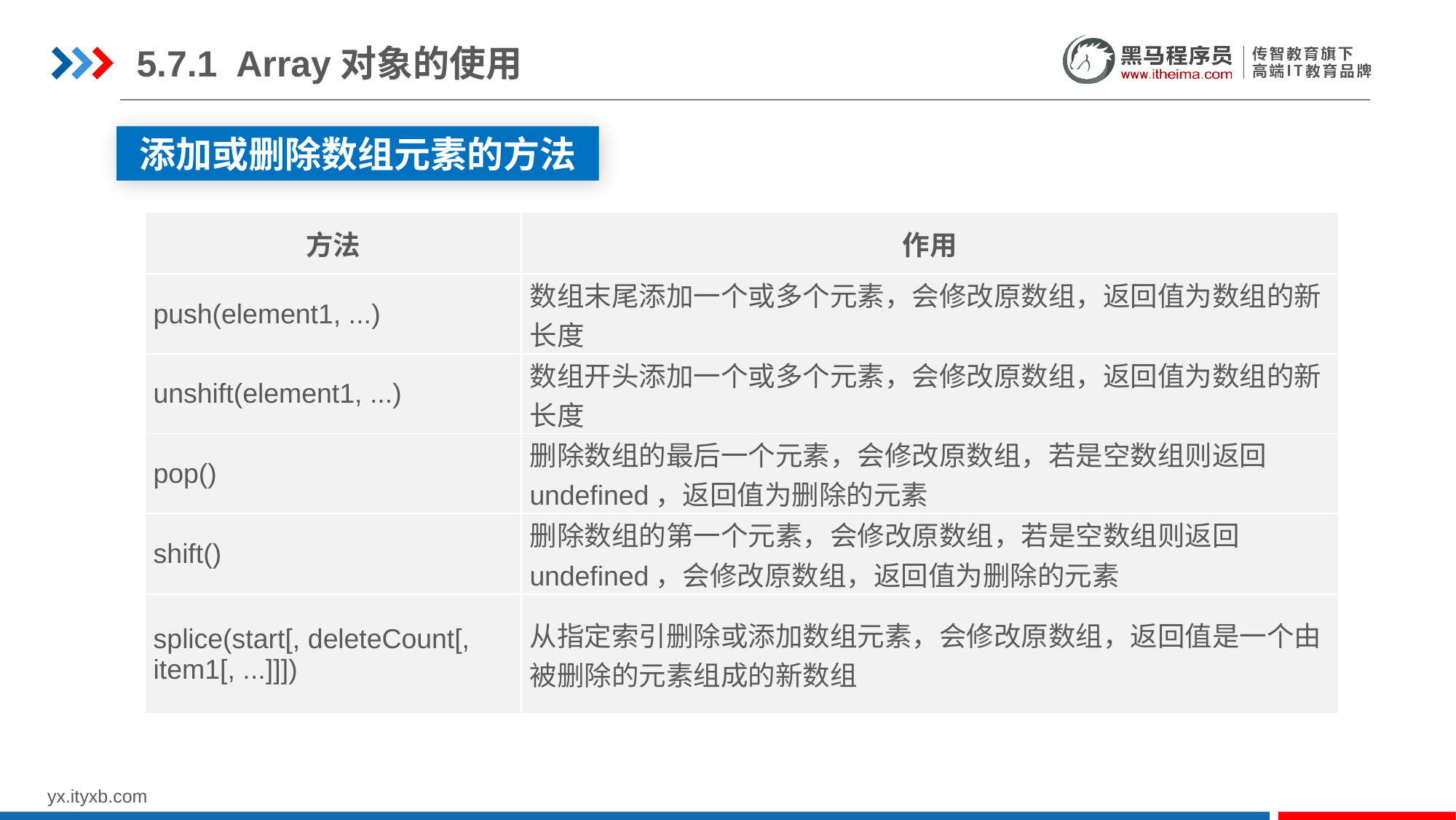

5.7.1  Array对象的使用
添加或删除数组元素的方法
| 方法 | 作用 |
| --- | --- |
| push(element1, ...) | 数组末尾添加一个或多个元素，会修改原数组，返回值为数组的新长度 |
| unshift(element1, ...) | 数组开头添加一个或多个元素，会修改原数组，返回值为数组的新长度 |
| pop() | 删除数组的最后一个元素，会修改原数组，若是空数组则返回undefined，返回值为删除的元素 |
| shift() | 删除数组的第一个元素，会修改原数组，若是空数组则返回undefined，会修改原数组，返回值为删除的元素 |
| splice(start[, deleteCount[, item1[, ...]]]) | 从指定索引删除或添加数组元素，会修改原数组，返回值是一个由被删除的元素组成的新数组 |